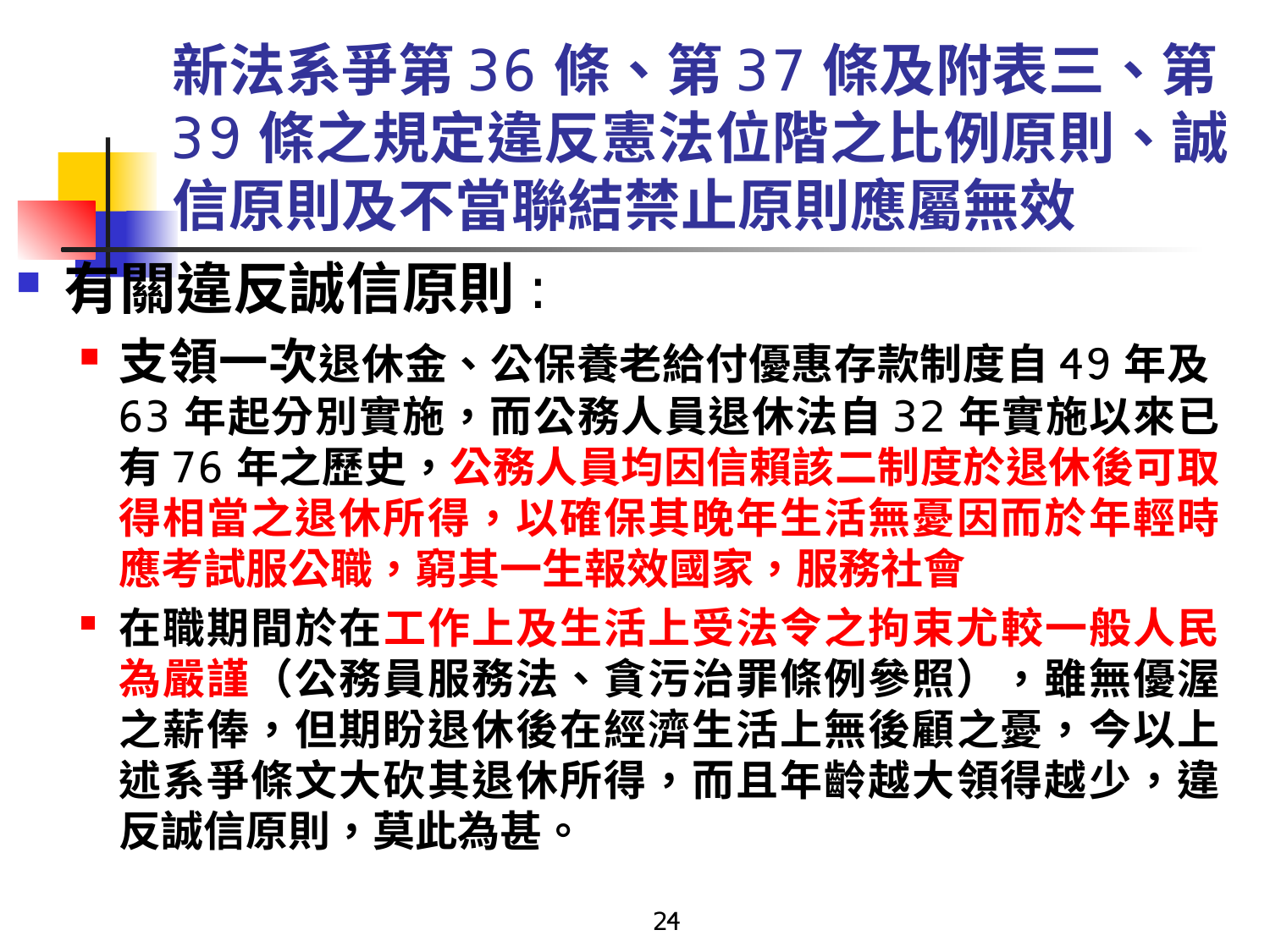

# 新法系爭第36條、第37條及附表三、第39條之規定違反憲法位階之比例原則、誠信原則及不當聯結禁止原則應屬無效
有關違反誠信原則:
支領一次退休金、公保養老給付優惠存款制度自49年及63年起分別實施，而公務人員退休法自32年實施以來已有76年之歷史，公務人員均因信賴該二制度於退休後可取得相當之退休所得，以確保其晚年生活無憂因而於年輕時應考試服公職，窮其一生報效國家，服務社會
在職期間於在工作上及生活上受法令之拘束尤較一般人民為嚴謹（公務員服務法、貪污治罪條例參照），雖無優渥之薪俸，但期盼退休後在經濟生活上無後顧之憂，今以上述系爭條文大砍其退休所得，而且年齡越大領得越少，違反誠信原則，莫此為甚。

24